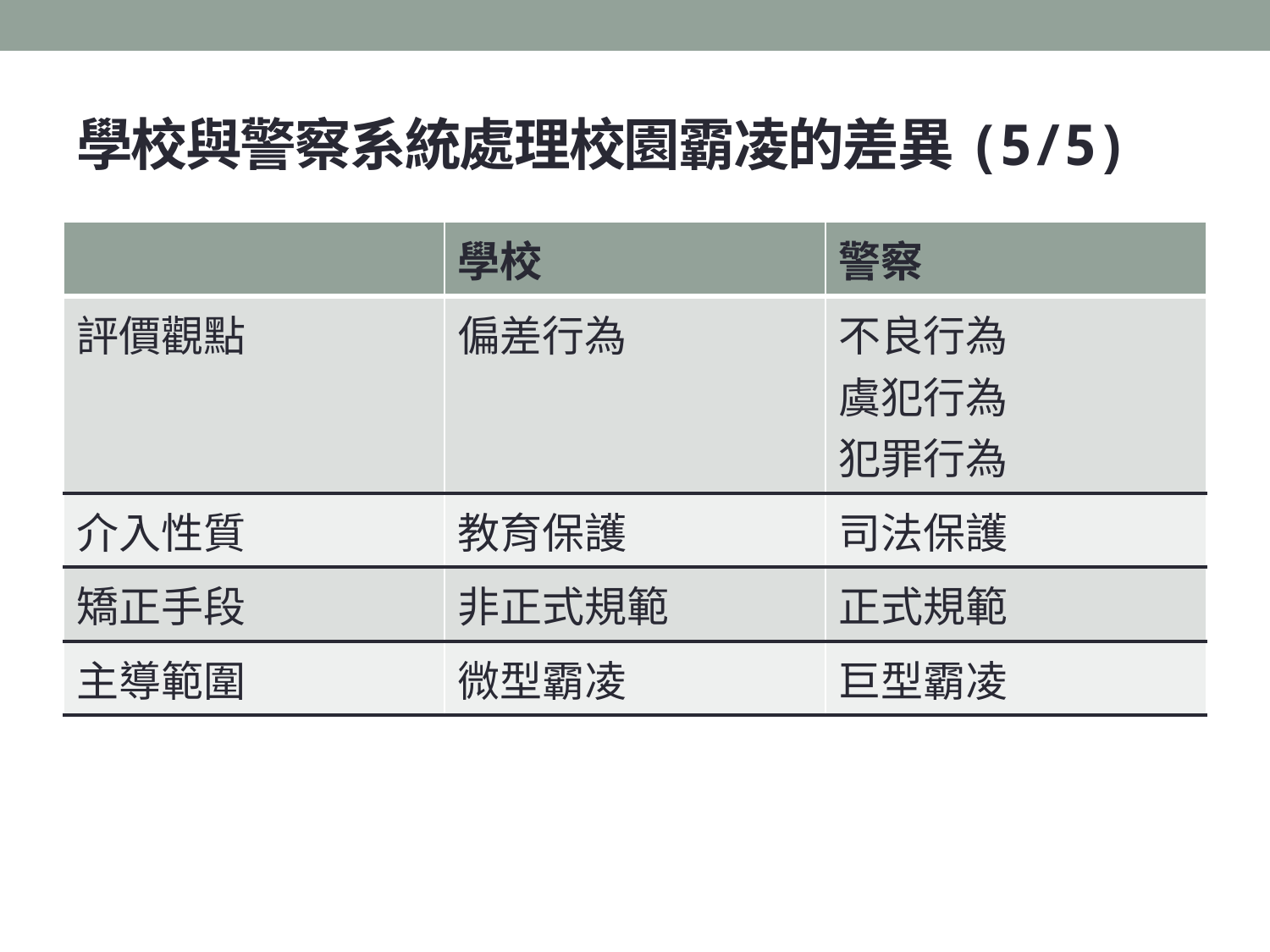

# 學校與警察系統處理校園霸凌的差異(5/5)
|  | 學校 | 警察 |
| --- | --- | --- |
| 評價觀點 | 偏差行為 | 不良行為 虞犯行為 犯罪行為 |
| 介入性質 | 教育保護 | 司法保護 |
| 矯正手段 | 非正式規範 | 正式規範 |
| 主導範圍 | 微型霸凌 | 巨型霸凌 |